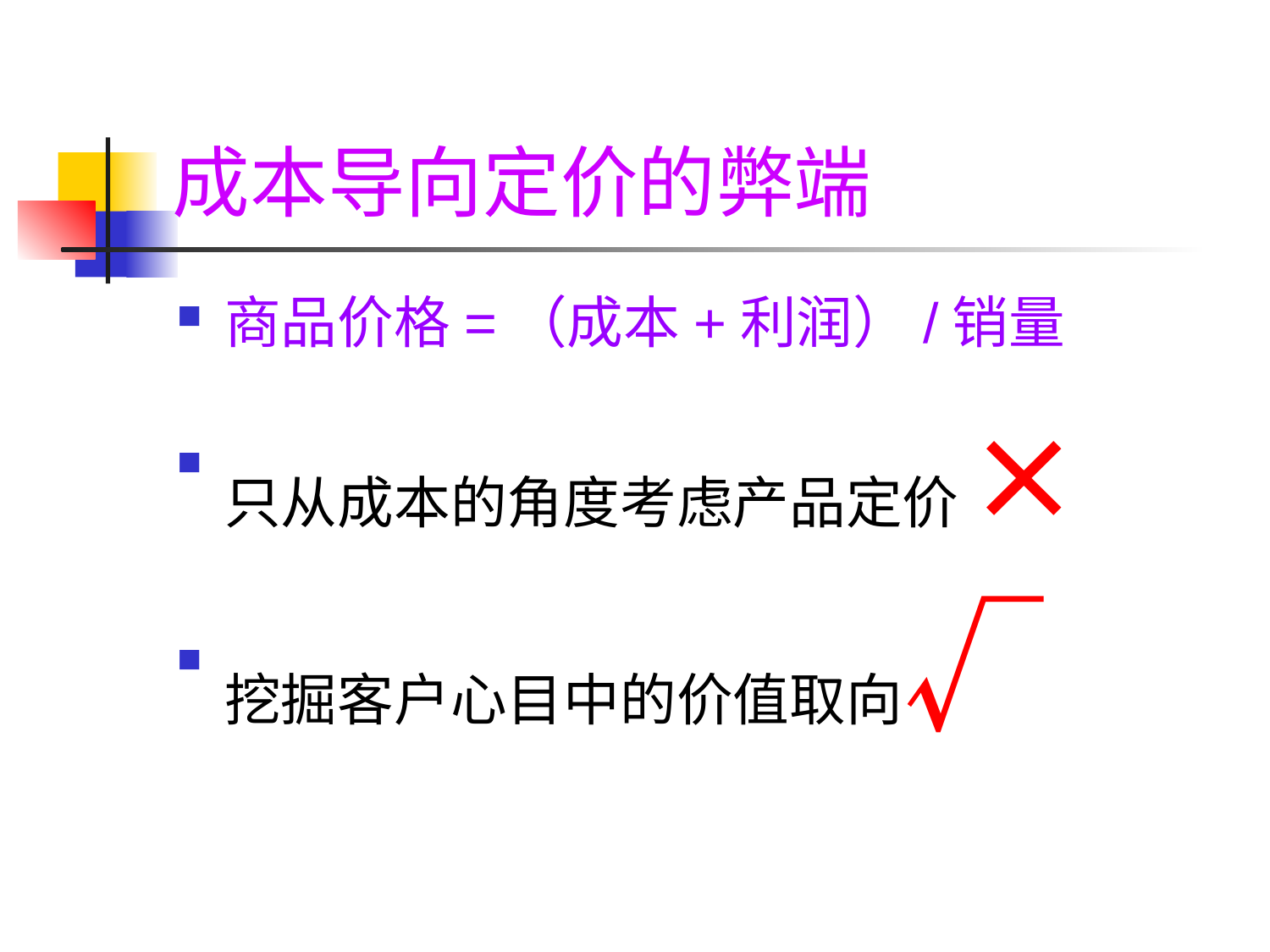

# 成本导向定价的弊端
商品价格=（成本+利润）/销量
只从成本的角度考虑产品定价×
挖掘客户心目中的价值取向√
30